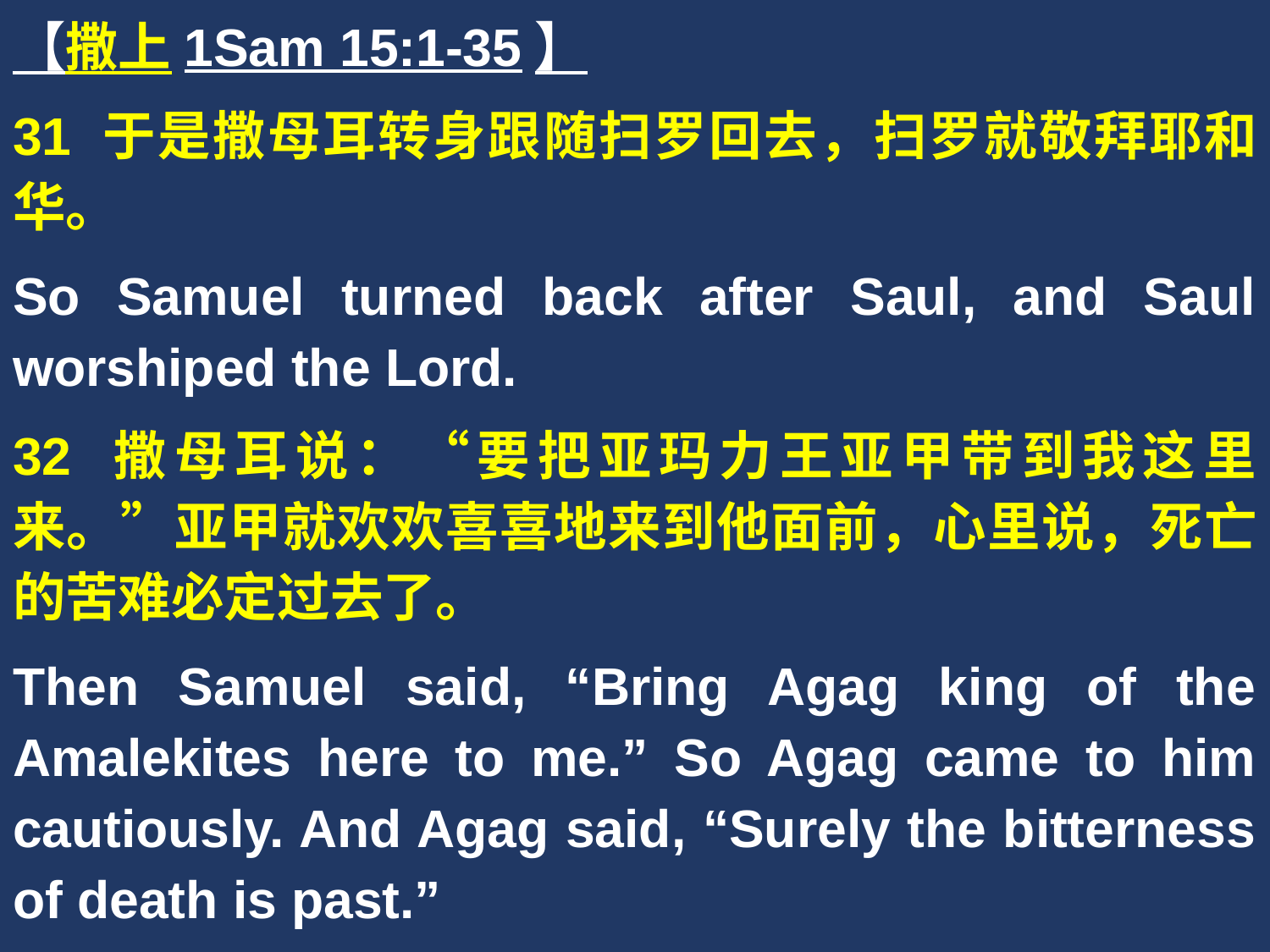

【撒上1Sam 15:1-35】
31 于是撒母耳转身跟随扫罗回去，扫罗就敬拜耶和华。
So Samuel turned back after Saul, and Saul worshiped the Lord.
32 撒母耳说：“要把亚玛力王亚甲带到我这里来。”亚甲就欢欢喜喜地来到他面前，心里说，死亡的苦难必定过去了。
Then Samuel said, “Bring Agag king of the Amalekites here to me.” So Agag came to him cautiously. And Agag said, “Surely the bitterness of death is past.”